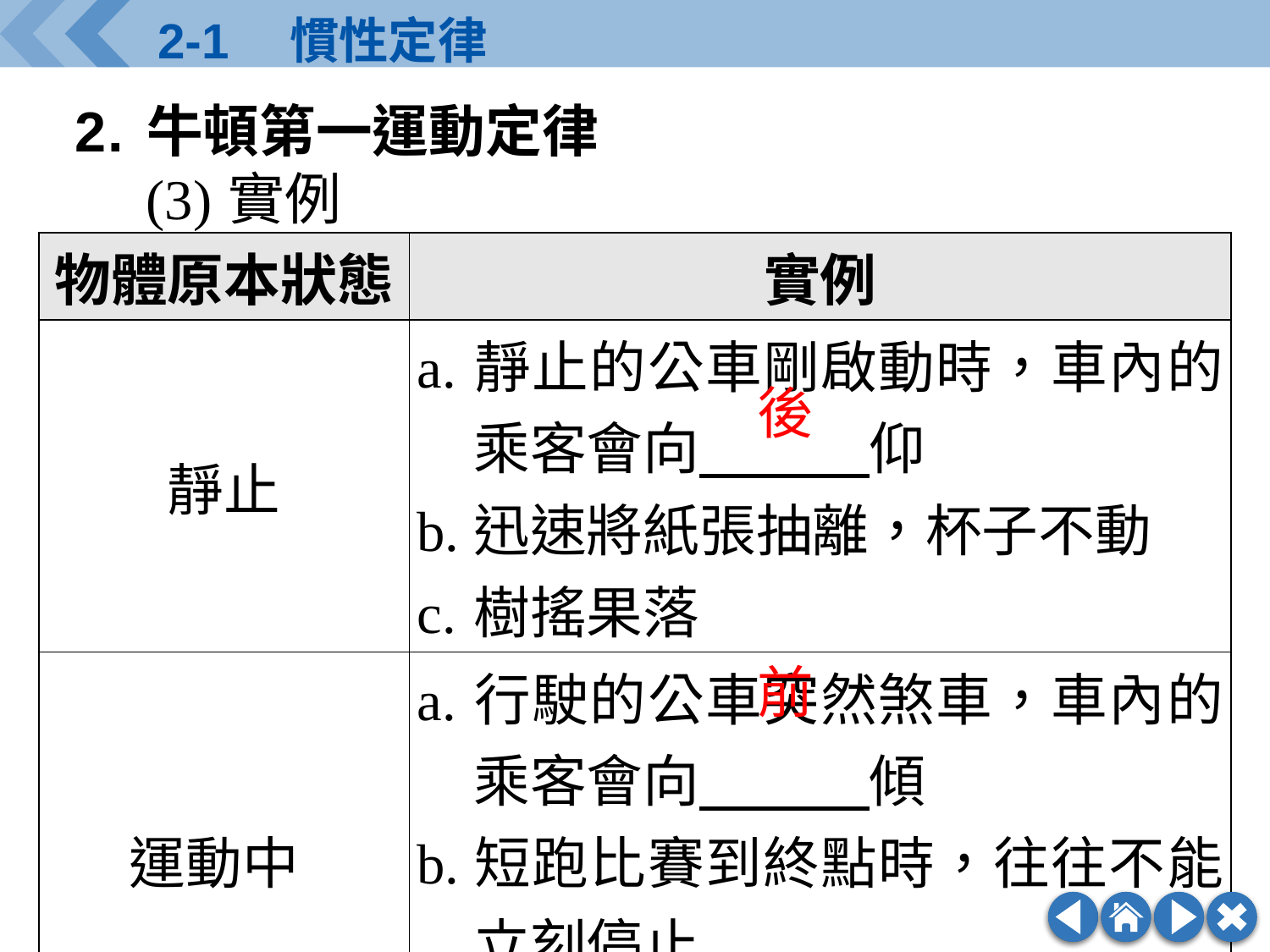

牛頓第一運動定律
(3)	實例
| 物體原本狀態 | 實例 |
| --- | --- |
| 靜止 | a. 靜止的公車剛啟動時，車內的乘客會向　　　仰 b. 迅速將紙張抽離，杯子不動 c. 樹搖果落 |
| 運動中 | a. 行駛的公車突然煞車，車內的乘客會向　　　傾 b. 短跑比賽到終點時，往往不能立刻停止 c. 揮筆灑墨 |
後
前